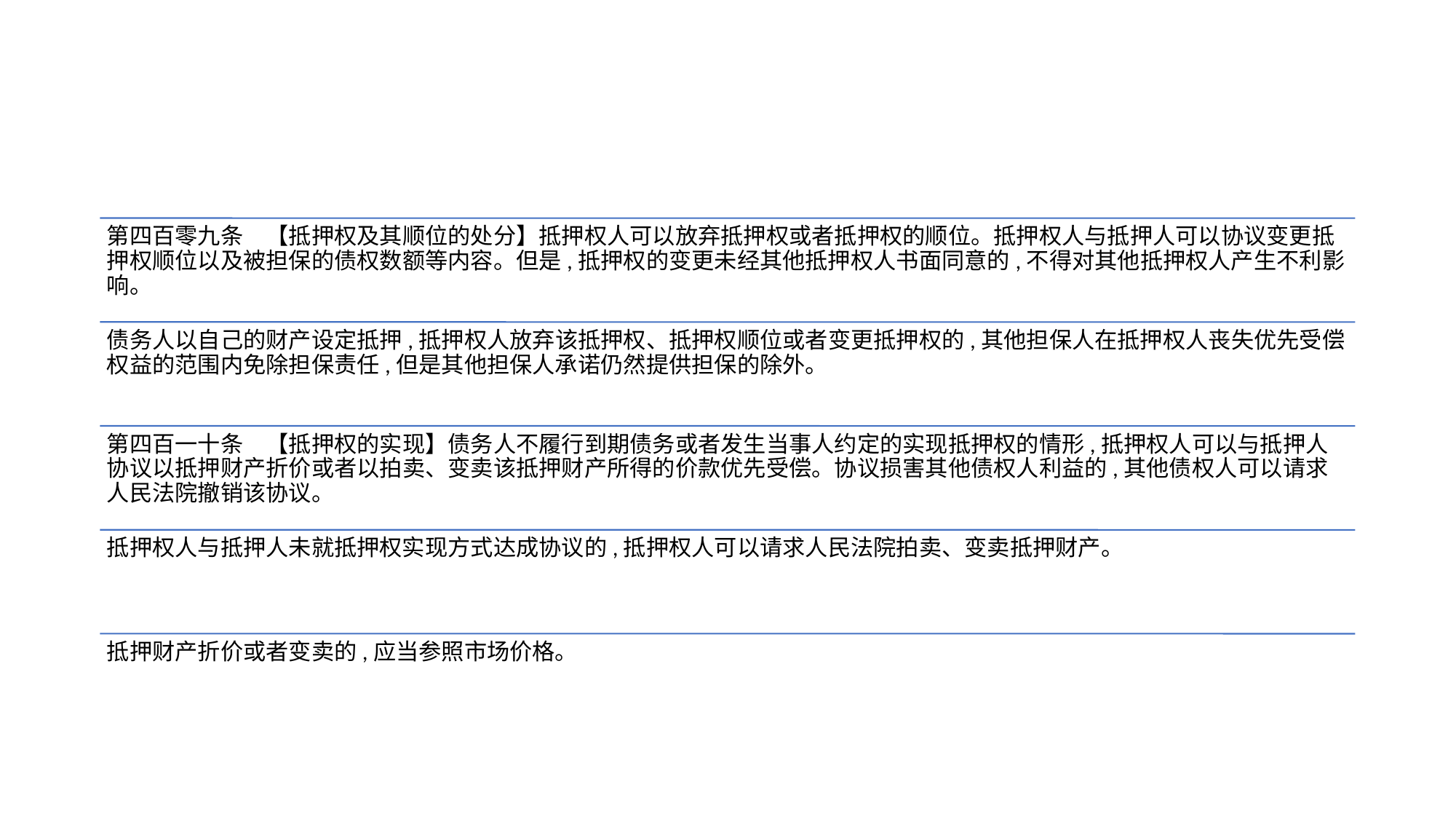

第四百零九条　【抵押权及其顺位的处分】抵押权人可以放弃抵押权或者抵押权的顺位。抵押权人与抵押人可以协议变更抵押权顺位以及被担保的债权数额等内容。但是,抵押权的变更未经其他抵押权人书面同意的,不得对其他抵押权人产生不利影响。
债务人以自己的财产设定抵押,抵押权人放弃该抵押权、抵押权顺位或者变更抵押权的,其他担保人在抵押权人丧失优先受偿权益的范围内免除担保责任,但是其他担保人承诺仍然提供担保的除外。
第四百一十条　【抵押权的实现】债务人不履行到期债务或者发生当事人约定的实现抵押权的情形,抵押权人可以与抵押人协议以抵押财产折价或者以拍卖、变卖该抵押财产所得的价款优先受偿。协议损害其他债权人利益的,其他债权人可以请求人民法院撤销该协议。
抵押权人与抵押人未就抵押权实现方式达成协议的,抵押权人可以请求人民法院拍卖、变卖抵押财产。
抵押财产折价或者变卖的,应当参照市场价格。